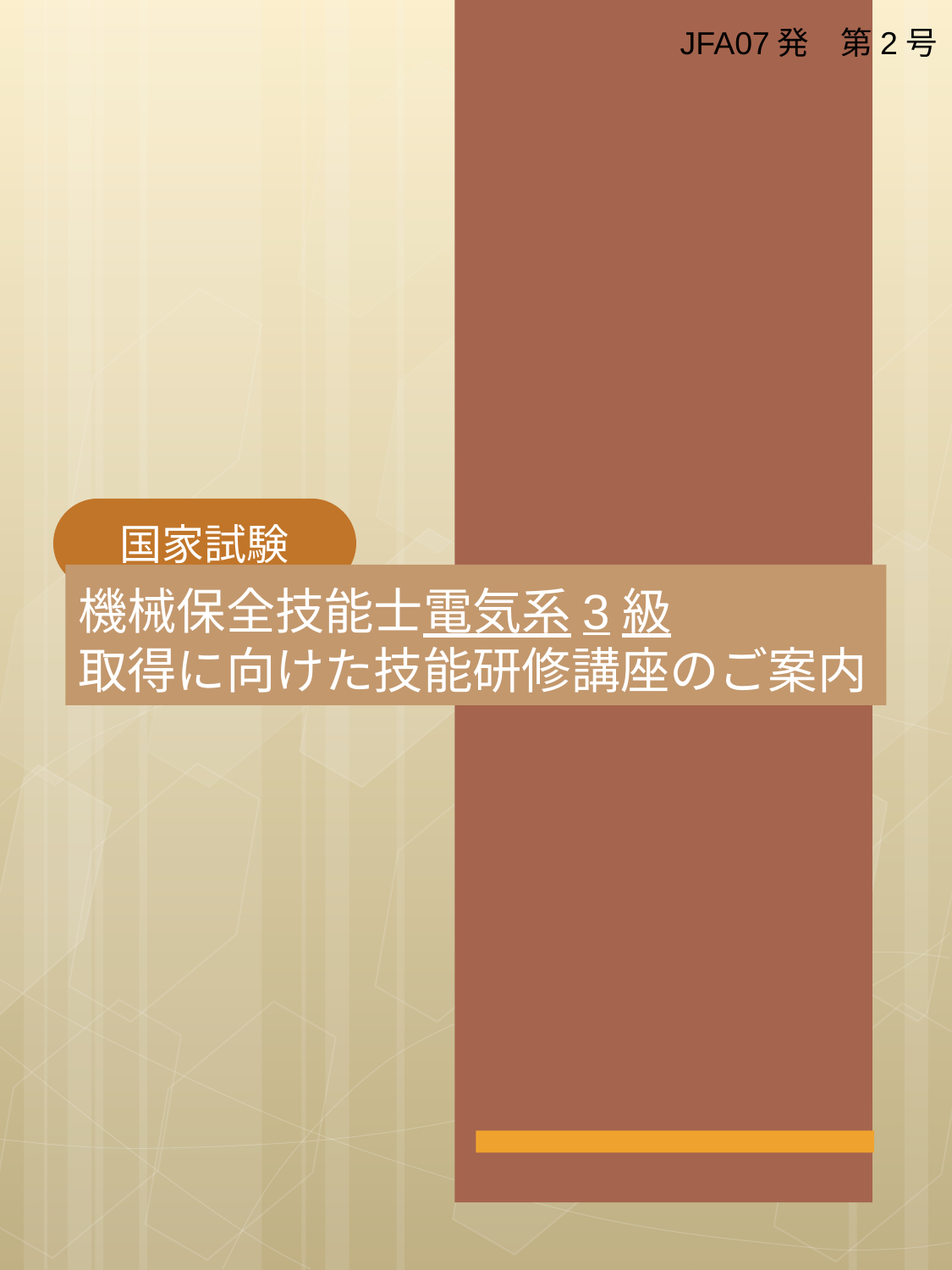

JFA07発　第2号
国家試験
機械保全技能士電気系3級
取得に向けた技能研修講座のご案内